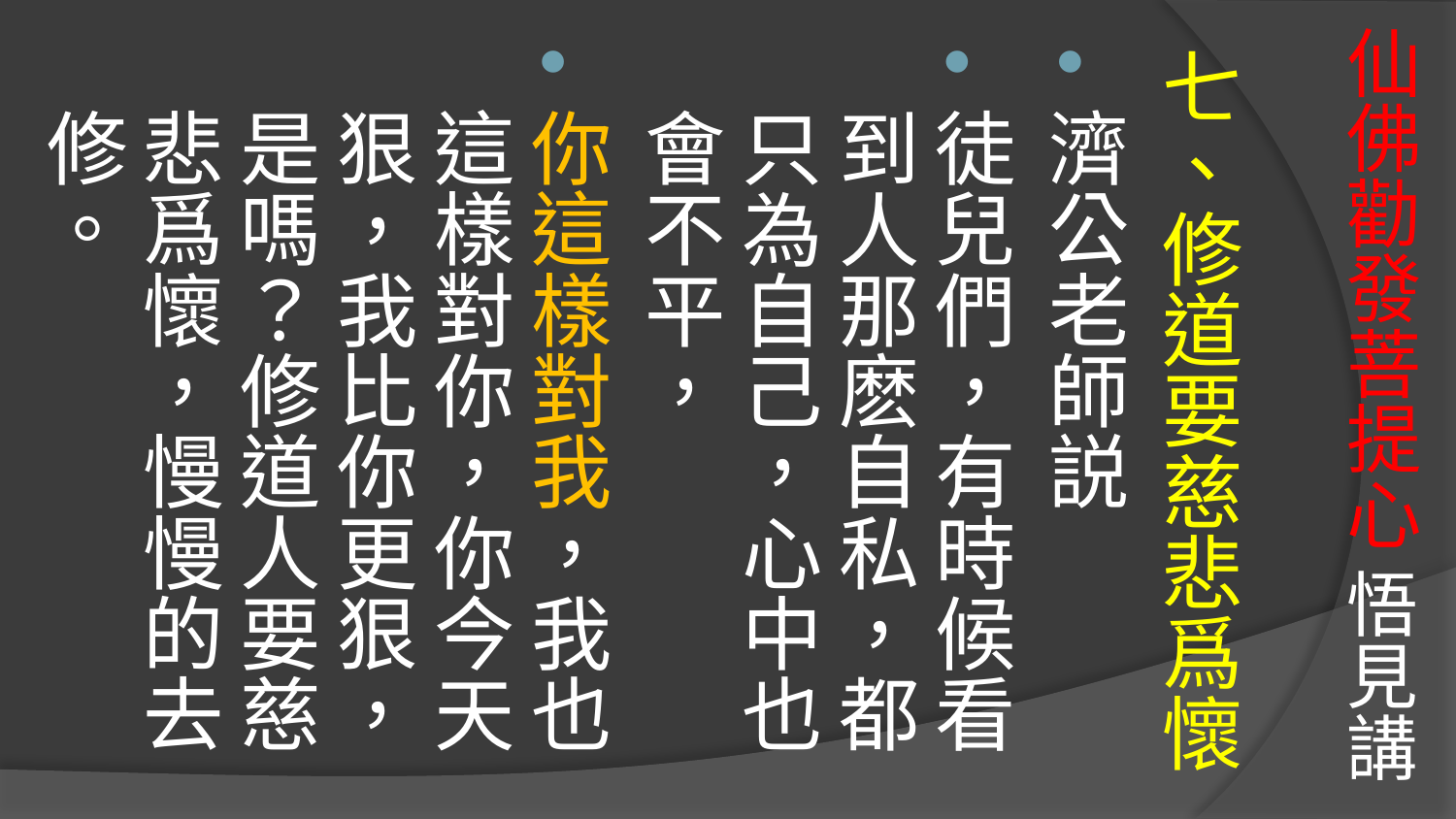

# 仙佛勸發菩提心 悟見講
七、修道要慈悲爲懷
濟公老師説
徒兒們，有時候看到人那麽自私，都只為自己，心中也會不平，
你這樣對我，我也這樣對你，你今天狠，我比你更狠，是嗎？修道人要慈悲爲懷，慢慢的去修。